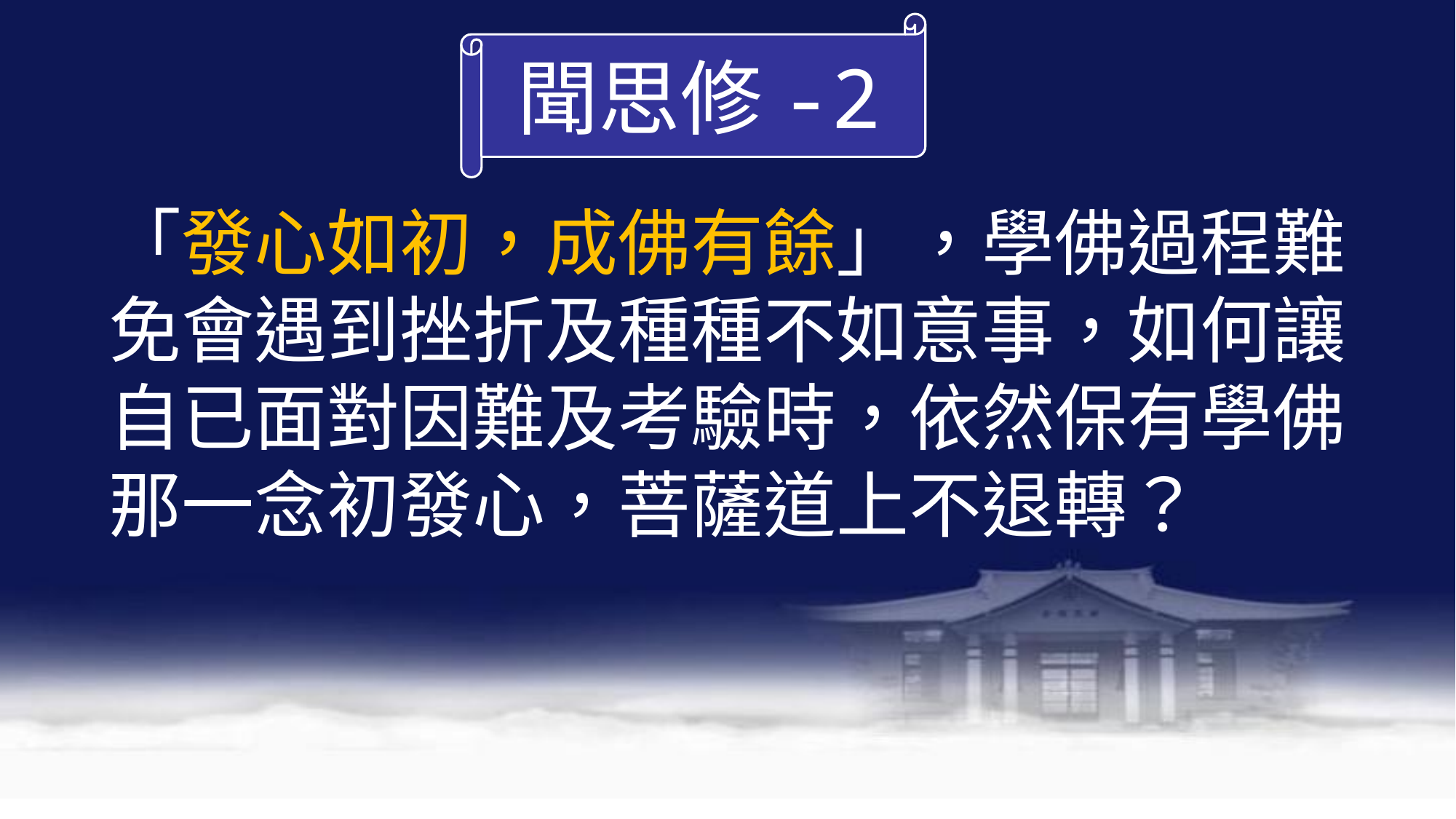

聞思修-2
「發心如初，成佛有餘」，學佛過程難免會遇到挫折及種種不如意事，如何讓自已面對因難及考驗時，依然保有學佛那一念初發心，菩薩道上不退轉？